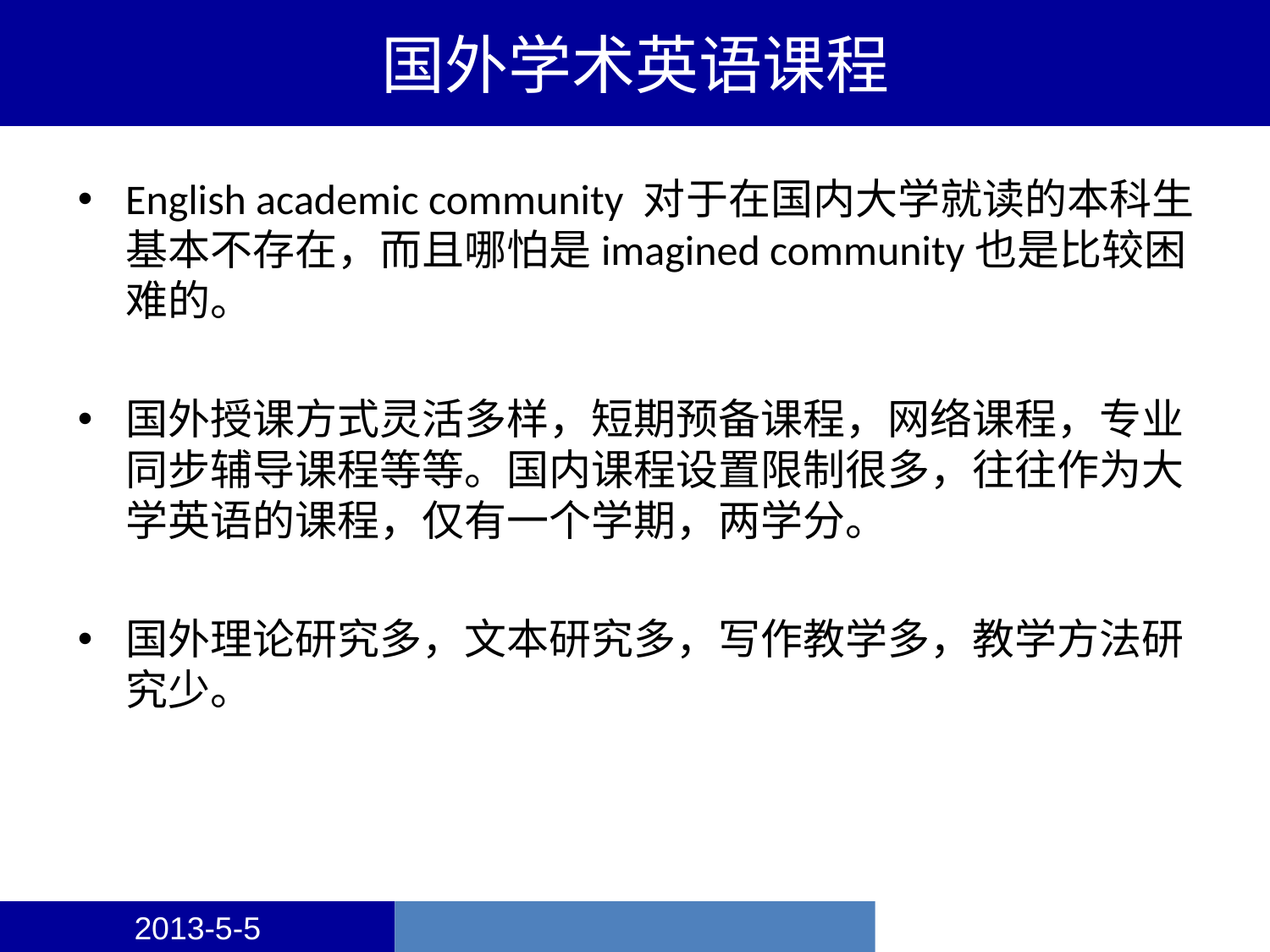

# 国外学术英语课程
English academic community 对于在国内大学就读的本科生基本不存在，而且哪怕是imagined community也是比较困难的。

国外授课方式灵活多样，短期预备课程，网络课程，专业同步辅导课程等等。国内课程设置限制很多，往往作为大学英语的课程，仅有一个学期，两学分。

国外理论研究多，文本研究多，写作教学多，教学方法研究少。

2013-5-5